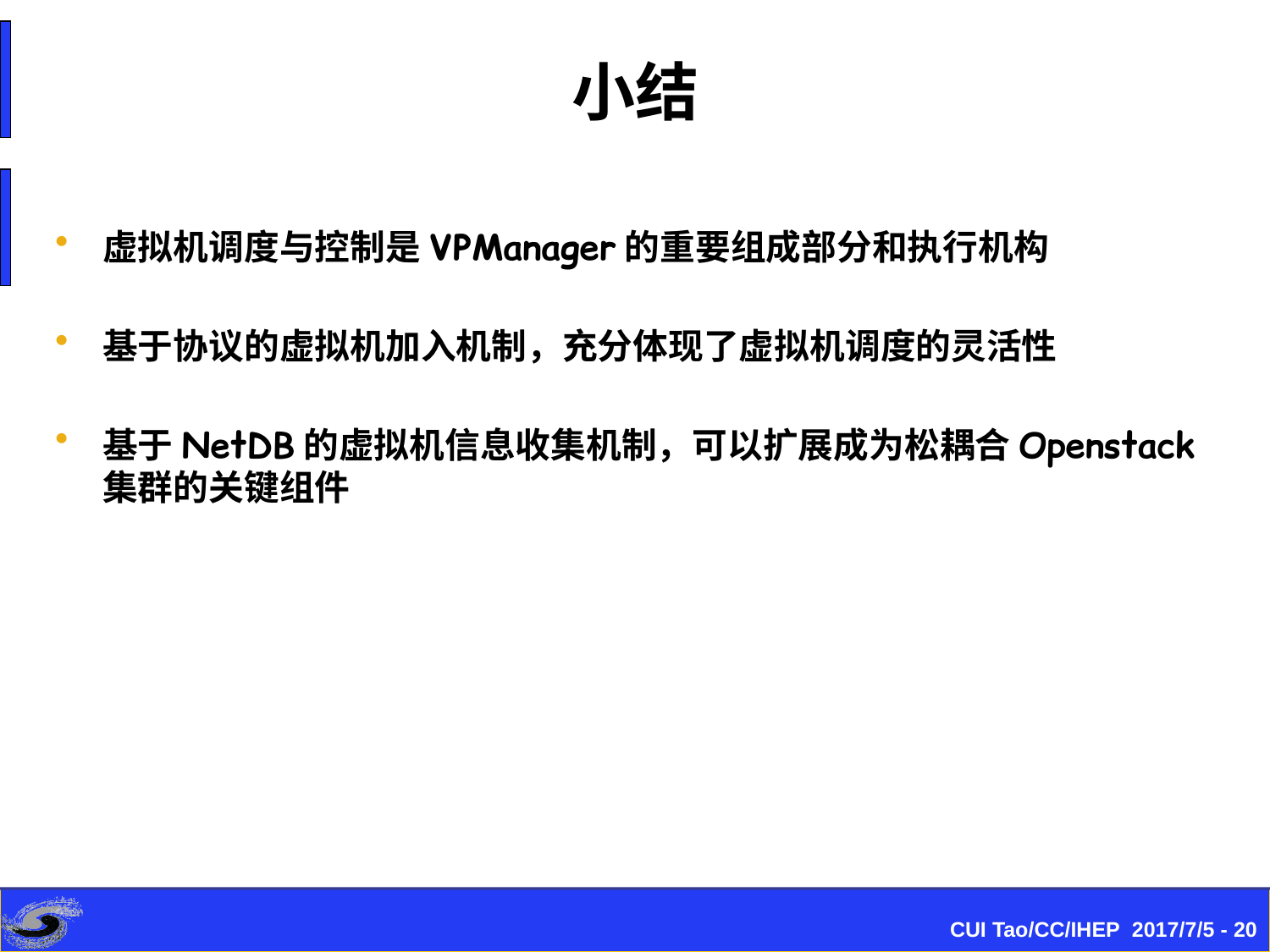

# 小结

虚拟机调度与控制是VPManager的重要组成部分和执行机构

基于协议的虚拟机加入机制，充分体现了虚拟机调度的灵活性

基于NetDB的虚拟机信息收集机制，可以扩展成为松耦合Openstack集群的关键组件
CUI Tao/CC/IHEP  2017/7/5 - 20